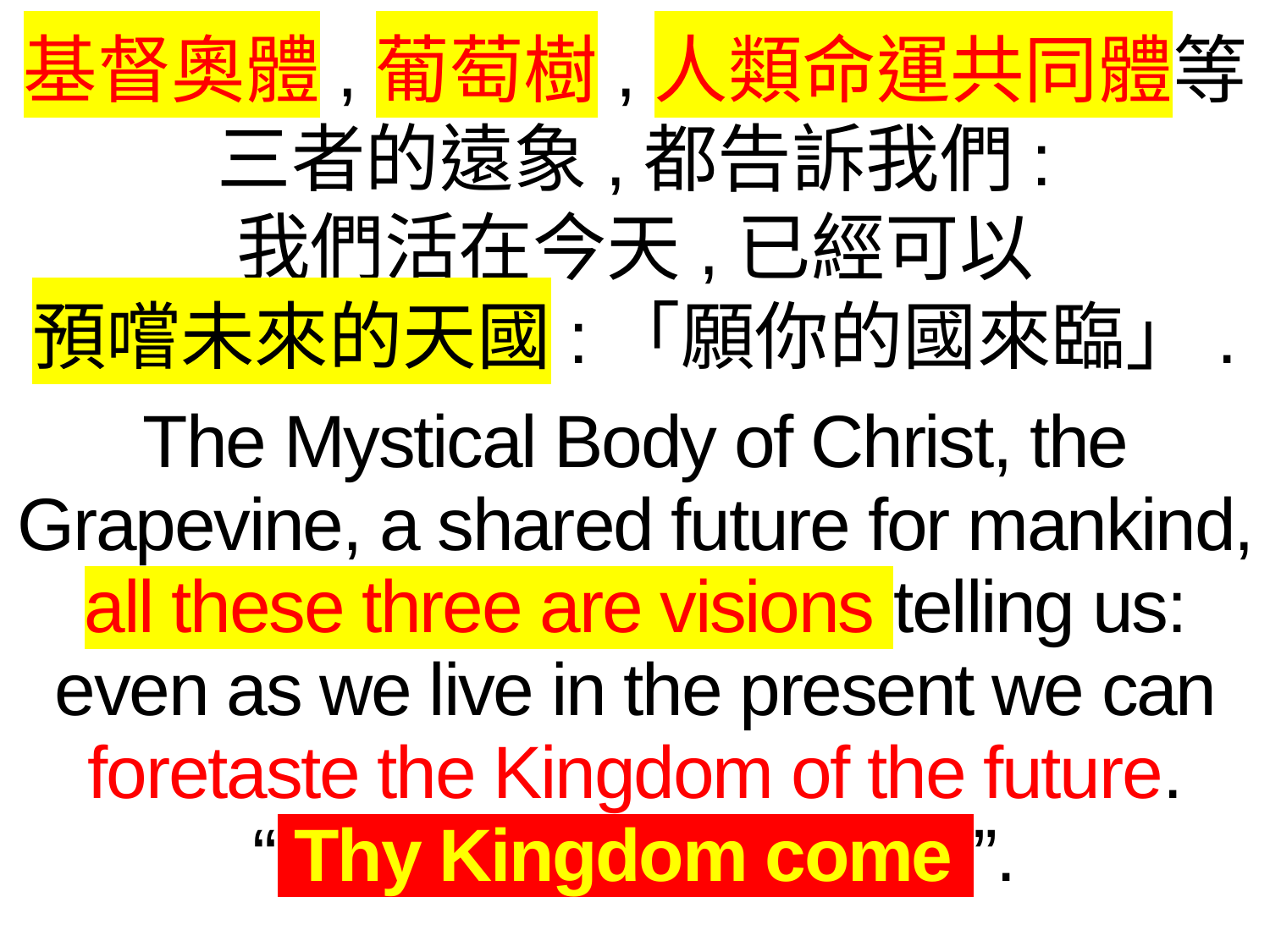

基督奧體,葡萄樹,人類命運共同體等
三者的遠象,都告訴我們:
我們活在今天,已經可以
預嚐未來的天國:「願你的國來臨」.
The Mystical Body of Christ, the Grapevine, a shared future for mankind, all these three are visions telling us: even as we live in the present we can foretaste the Kingdom of the future. “iThy Kingdom comei”.